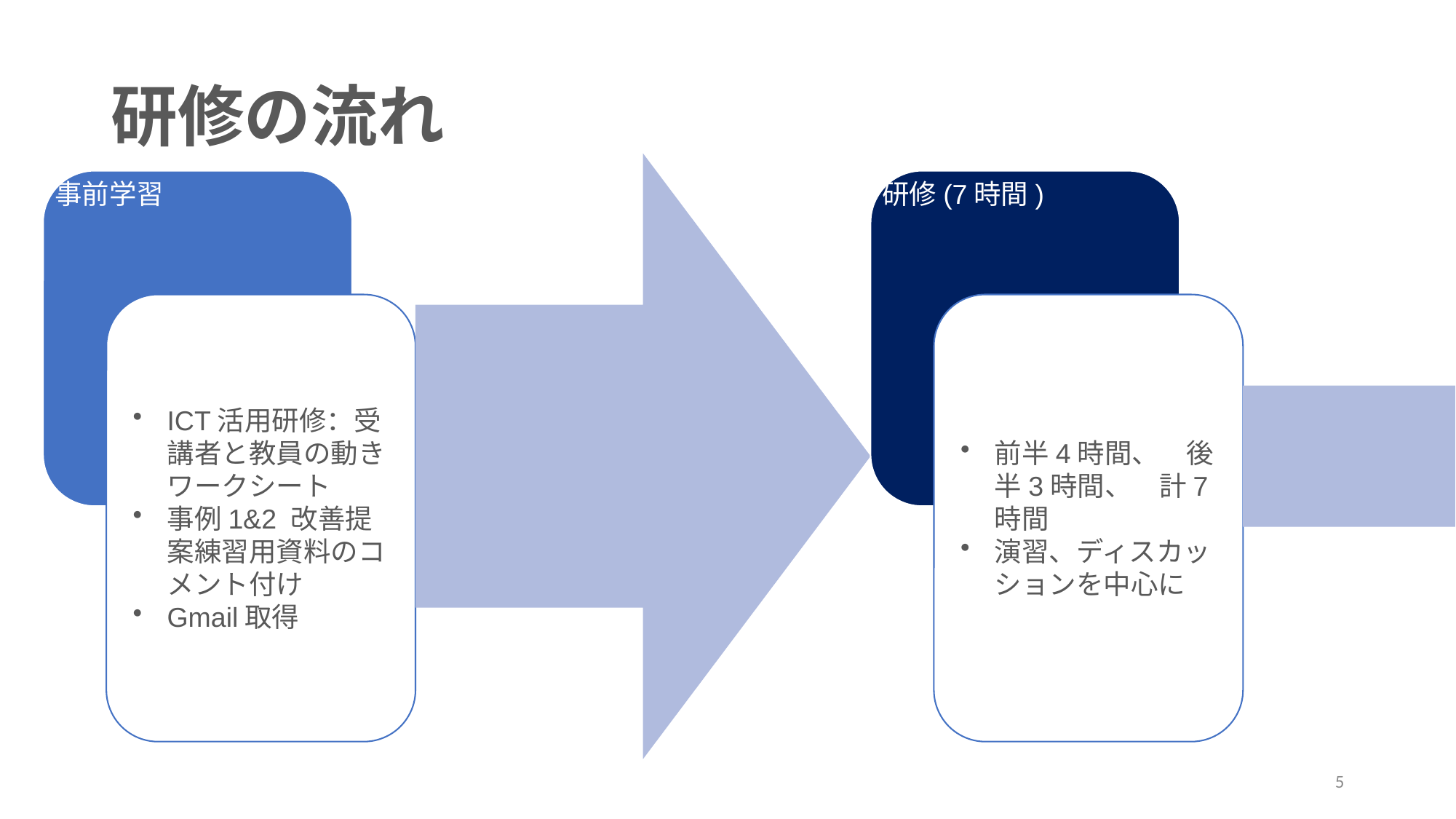

# 研修の流れ
事前学習
ICT活用研修：受講者と教員の動きワークシート
研修(7時間)
前半4時間、　後半3時間、　計7時間
演習、ディスカッションを中心に
Gmail取得
事例1&2 改善提案練習用資料のコメント付け
5